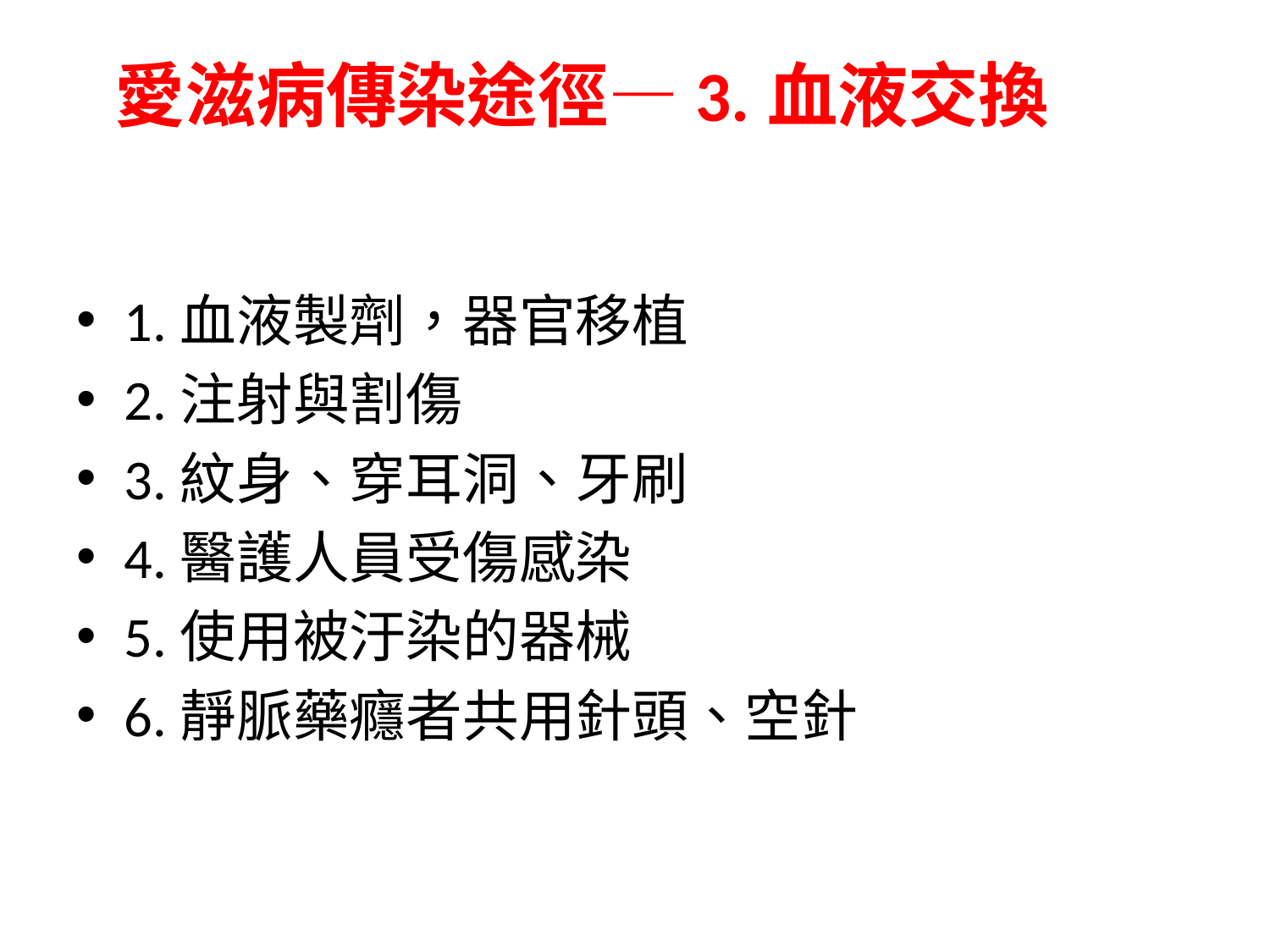

# 愛滋病傳染途徑—3.血液交換

1.血液製劑，器官移植
2.注射與割傷
3.紋身、穿耳洞、牙刷
4.醫護人員受傷感染
5.使用被汙染的器械
6.靜脈藥癮者共用針頭、空針